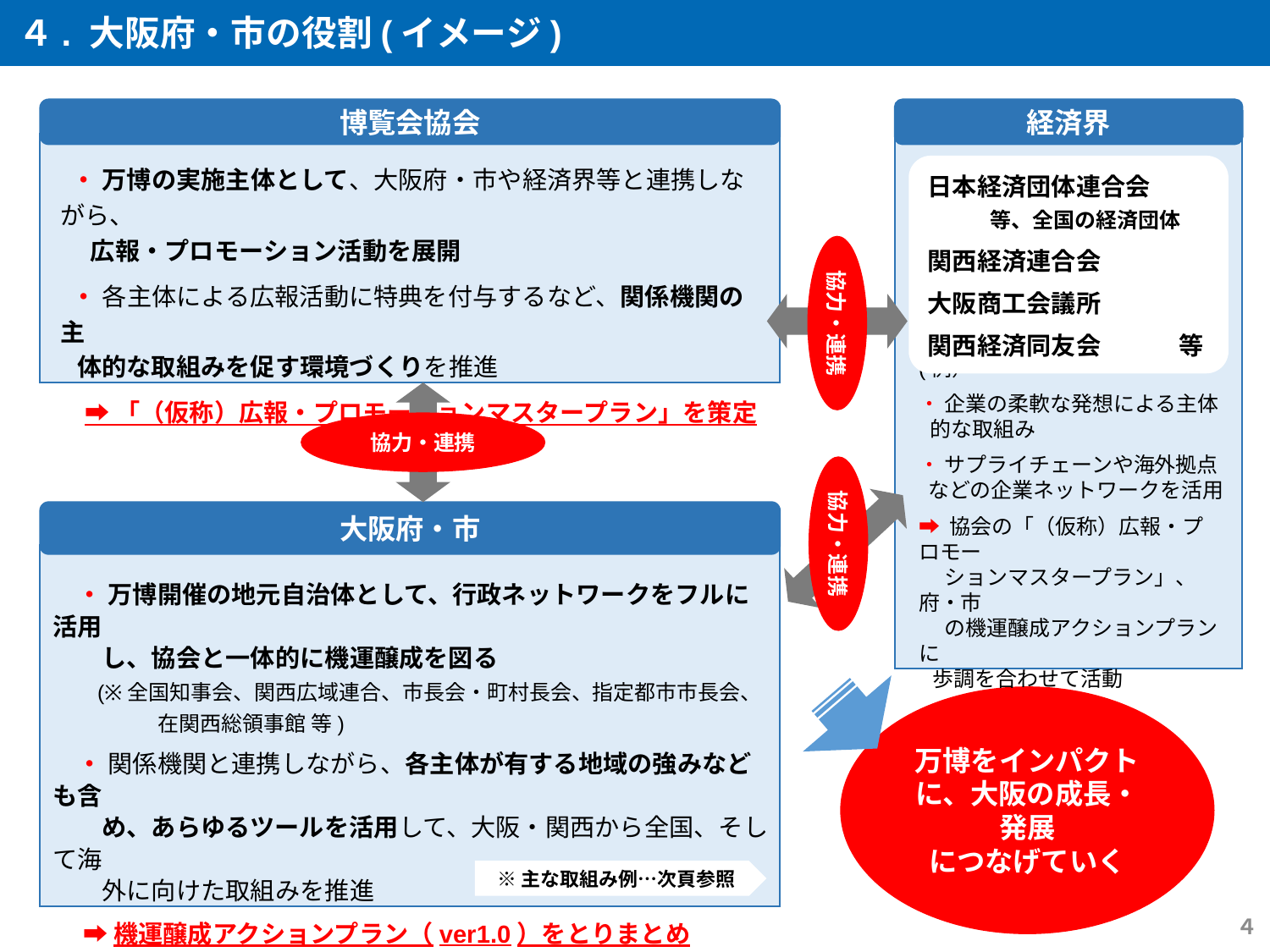

４. 大阪府・市の役割(イメージ)
博覧会協会
経済界
 ・ 万博の実施主体として、大阪府・市や経済界等と連携しながら、
　 広報・プロモーション活動を展開
 ・ 各主体による広報活動に特典を付与するなど、関係機関の主
   体的な取組みを促す環境づくりを推進
　➡ 「（仮称）広報・プロモーションマスタープラン」を策定

日本経済団体連合会
           等、全国の経済団体
関西経済連合会
大阪商工会議所
関西経済同友会     　　等
協力・連携

(例）
・ 企業の柔軟な発想による主体的な取組み
・ サプライチェーンや海外拠点
  などの企業ネットワークを活用
➡ 協会の「（仮称）広報・プロモー
 　ションマスタープラン」、府・市
　 の機運醸成アクションプランに
   歩調を合わせて活動
協力・連携
協力・連携

大阪府・市

　・ 万博開催の地元自治体として、行政ネットワークをフルに活用
　　し、協会と一体的に機運醸成を図る
   　 (※全国知事会、関西広域連合、市長会・町村長会、指定都市市長会、
　　　　　在関西総領事館 等)
　・ 関係機関と連携しながら、各主体が有する地域の強みなども含
　　め、あらゆるツールを活用して、大阪・関西から全国、そして海
　　外に向けた取組みを推進
　 ➡ 機運醸成アクションプラン（ver1.0）をとりまとめ

万博をインパクトに、大阪の成長・発展
につなげていく
※主な取組み例…次頁参照
４